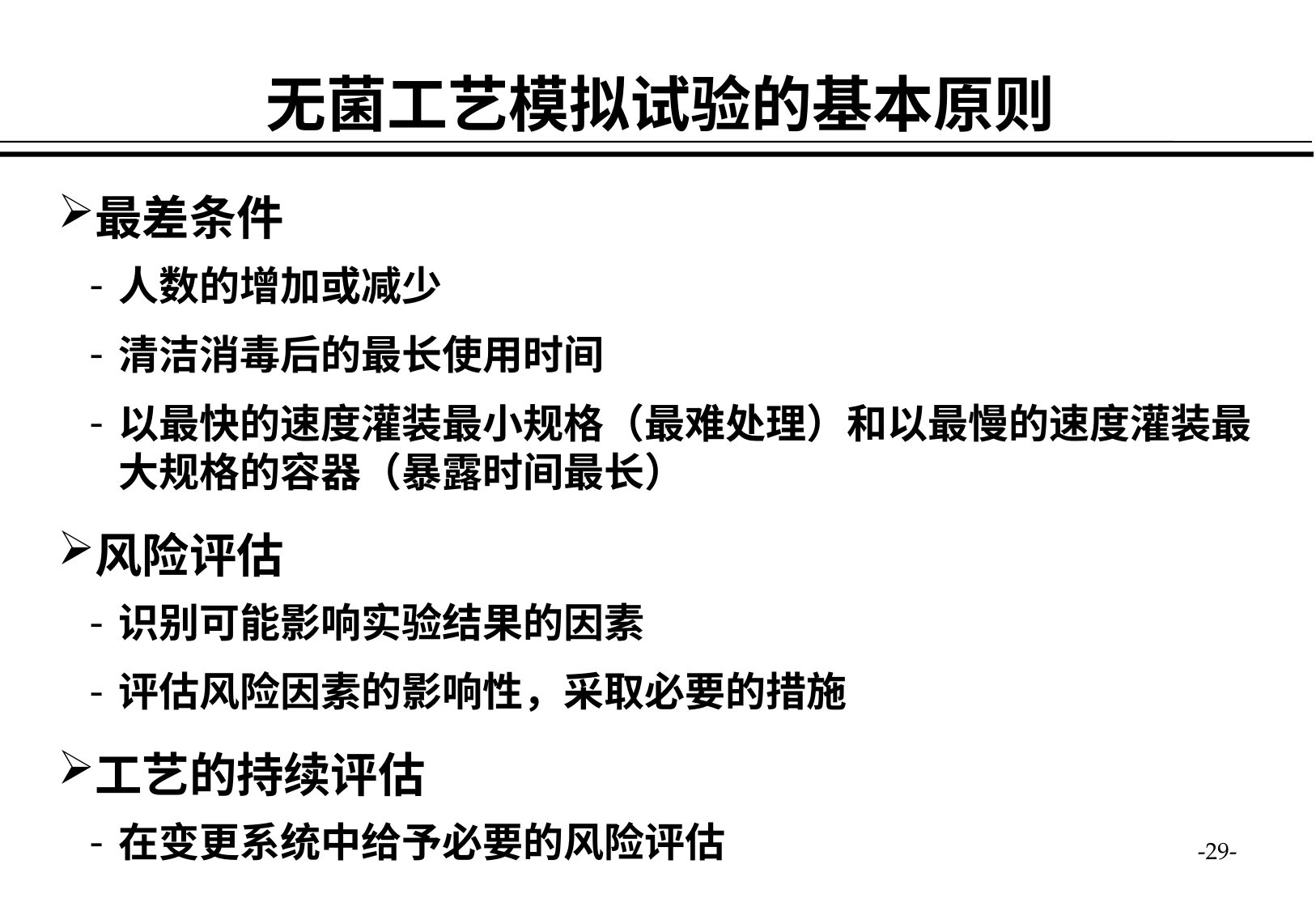

无菌工艺模拟试验的基本原则
最差条件
人数的增加或减少
清洁消毒后的最长使用时间
以最快的速度灌装最小规格（最难处理）和以最慢的速度灌装最大规格的容器（暴露时间最长）
风险评估
识别可能影响实验结果的因素
评估风险因素的影响性，采取必要的措施
工艺的持续评估
在变更系统中给予必要的风险评估
-29-